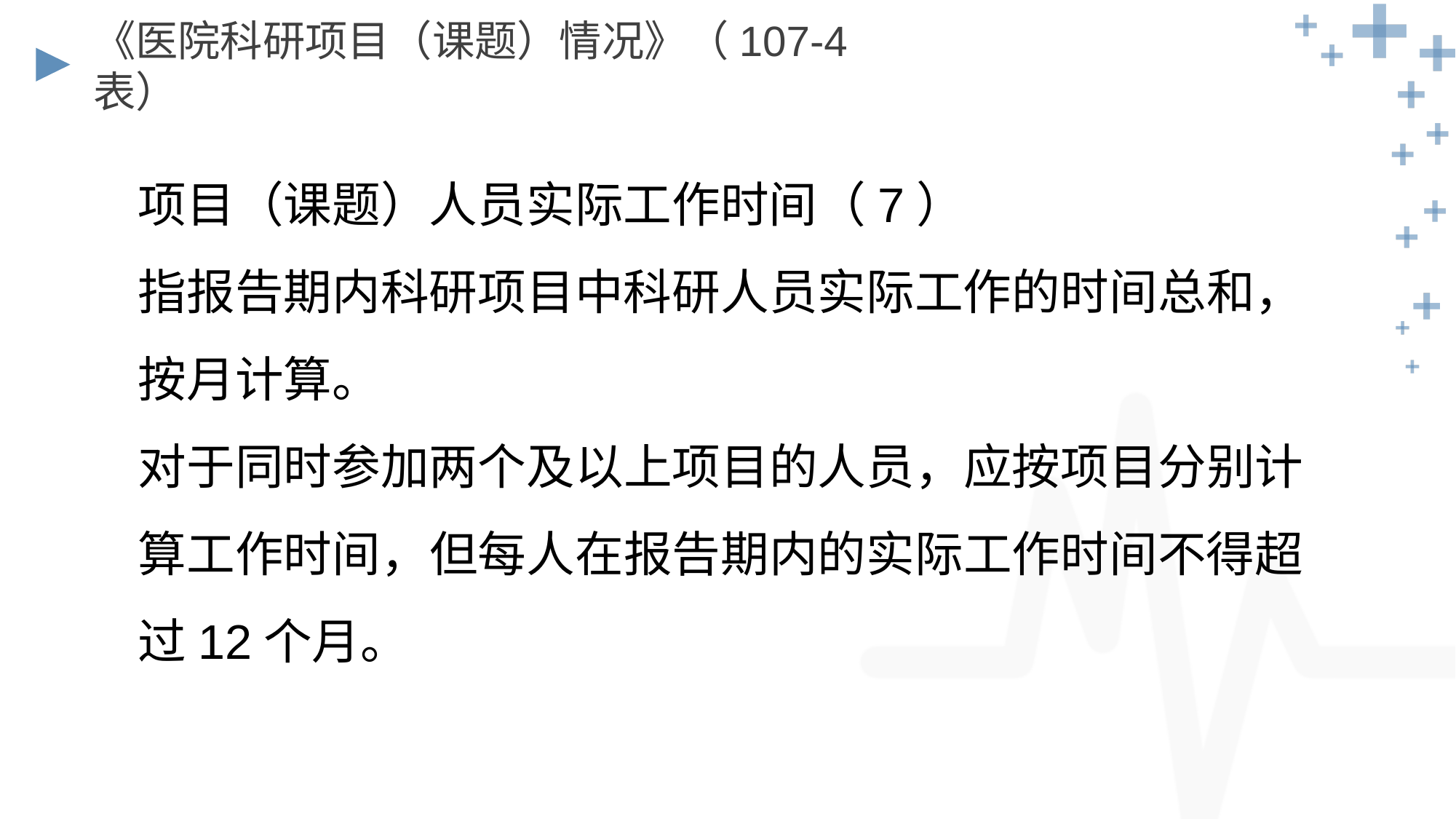

《医院科研项目（课题）情况》（107-4表）

项目（课题）人员实际工作时间（7）
指报告期内科研项目中科研人员实际工作的时间总和，按月计算。
对于同时参加两个及以上项目的人员，应按项目分别计算工作时间，但每人在报告期内的实际工作时间不得超过12个月。